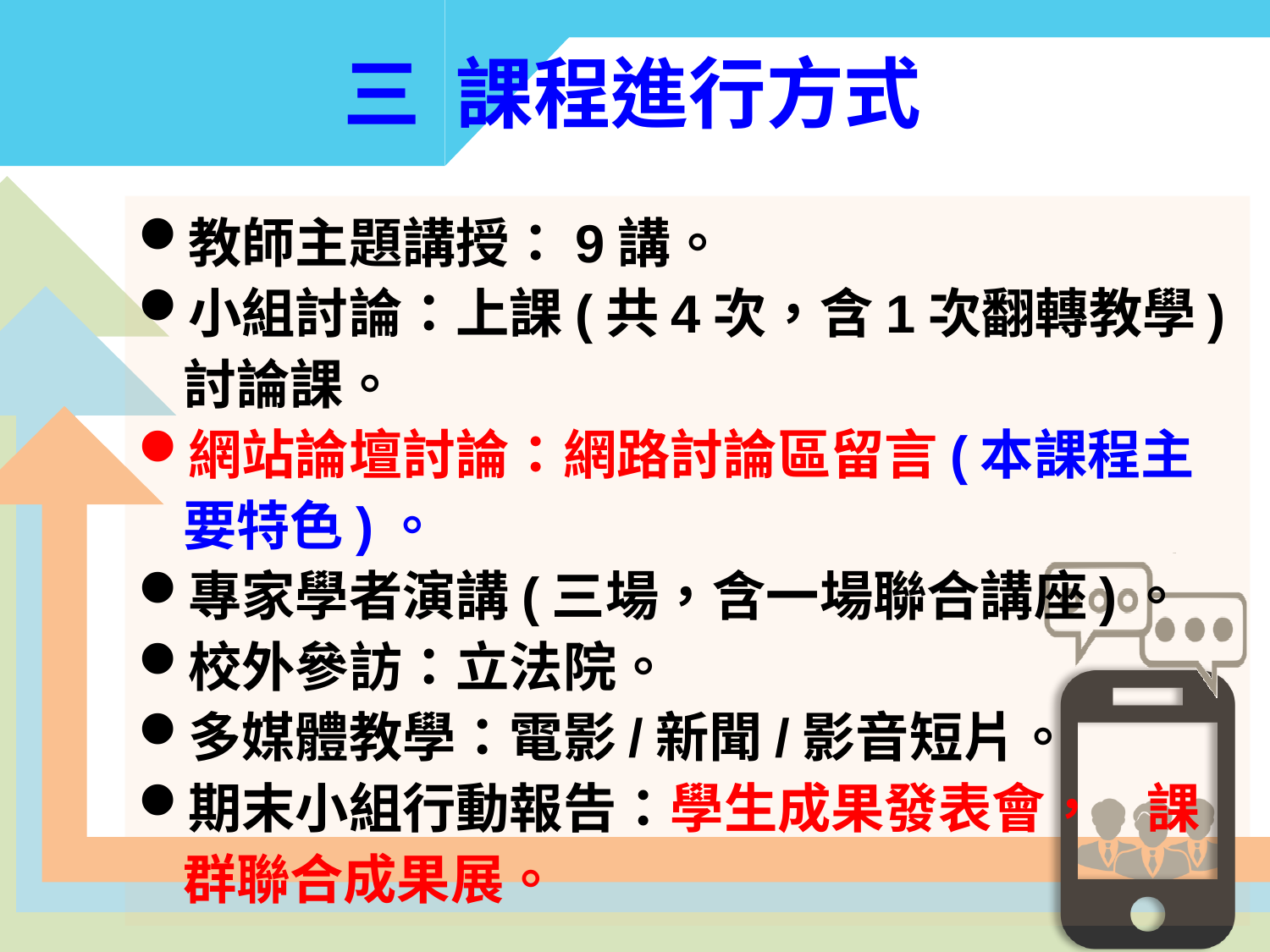

三  課程進行方式
教師主題講授：9講。
小組討論：上課(共4次，含1次翻轉教學)討論課。
網站論壇討論：網路討論區留言(本課程主要特色)。
專家學者演講(三場，含一場聯合講座)。
校外參訪：立法院。
多媒體教學：電影/新聞/影音短片。
期末小組行動報告：學生成果發表會，    課群聯合成果展。